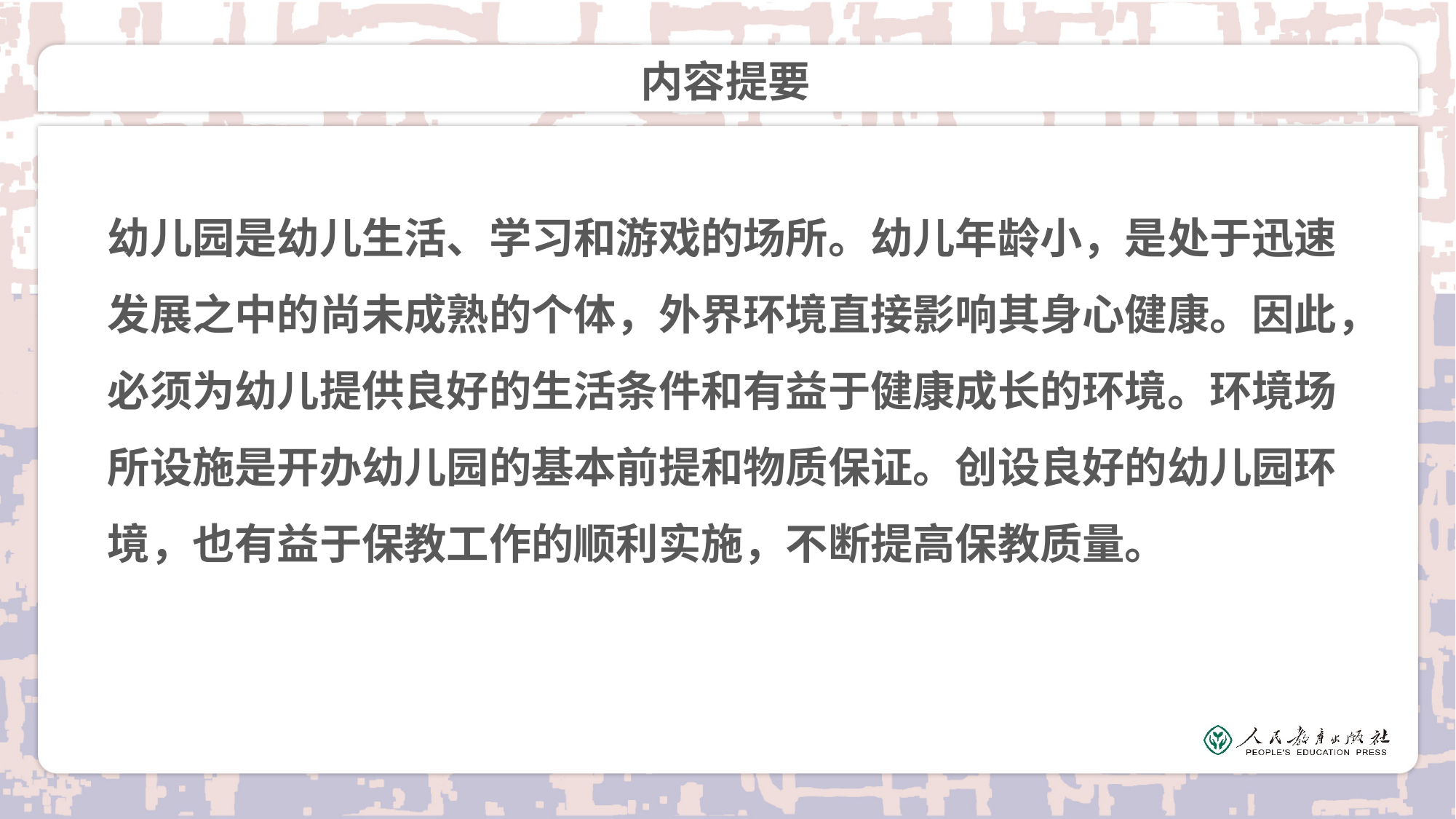

# 内容提要
幼儿园是幼儿生活、学习和游戏的场所。幼儿年龄小，是处于迅速发展之中的尚未成熟的个体，外界环境直接影响其身心健康。因此，必须为幼儿提供良好的生活条件和有益于健康成长的环境。环境场所设施是开办幼儿园的基本前提和物质保证。创设良好的幼儿园环境，也有益于保教工作的顺利实施，不断提高保教质量。